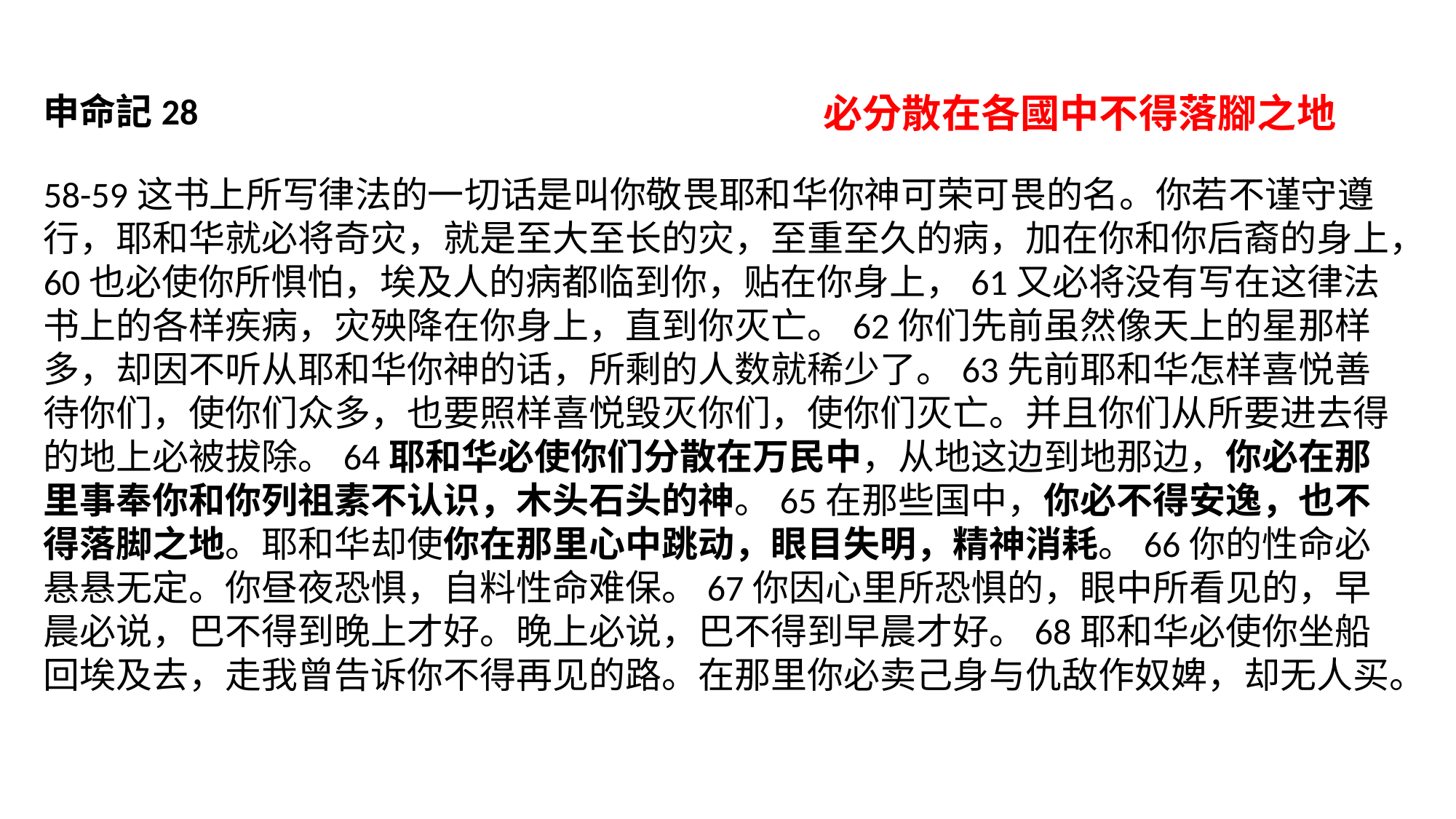

申命記28

58-59这书上所写律法的一切话是叫你敬畏耶和华你神可荣可畏的名。你若不谨守遵行，耶和华就必将奇灾，就是至大至长的灾，至重至久的病，加在你和你后裔的身上，60也必使你所惧怕，埃及人的病都临到你，贴在你身上，61又必将没有写在这律法书上的各样疾病，灾殃降在你身上，直到你灭亡。62你们先前虽然像天上的星那样多，却因不听从耶和华你神的话，所剩的人数就稀少了。63先前耶和华怎样喜悦善待你们，使你们众多，也要照样喜悦毁灭你们，使你们灭亡。并且你们从所要进去得的地上必被拔除。64耶和华必使你们分散在万民中，从地这边到地那边，你必在那里事奉你和你列祖素不认识，木头石头的神。65在那些国中，你必不得安逸，也不得落脚之地。耶和华却使你在那里心中跳动，眼目失明，精神消耗。66你的性命必悬悬无定。你昼夜恐惧，自料性命难保。67你因心里所恐惧的，眼中所看见的，早晨必说，巴不得到晚上才好。晚上必说，巴不得到早晨才好。68耶和华必使你坐船回埃及去，走我曾告诉你不得再见的路。在那里你必卖己身与仇敌作奴婢，却无人买。
必分散在各國中不得落腳之地